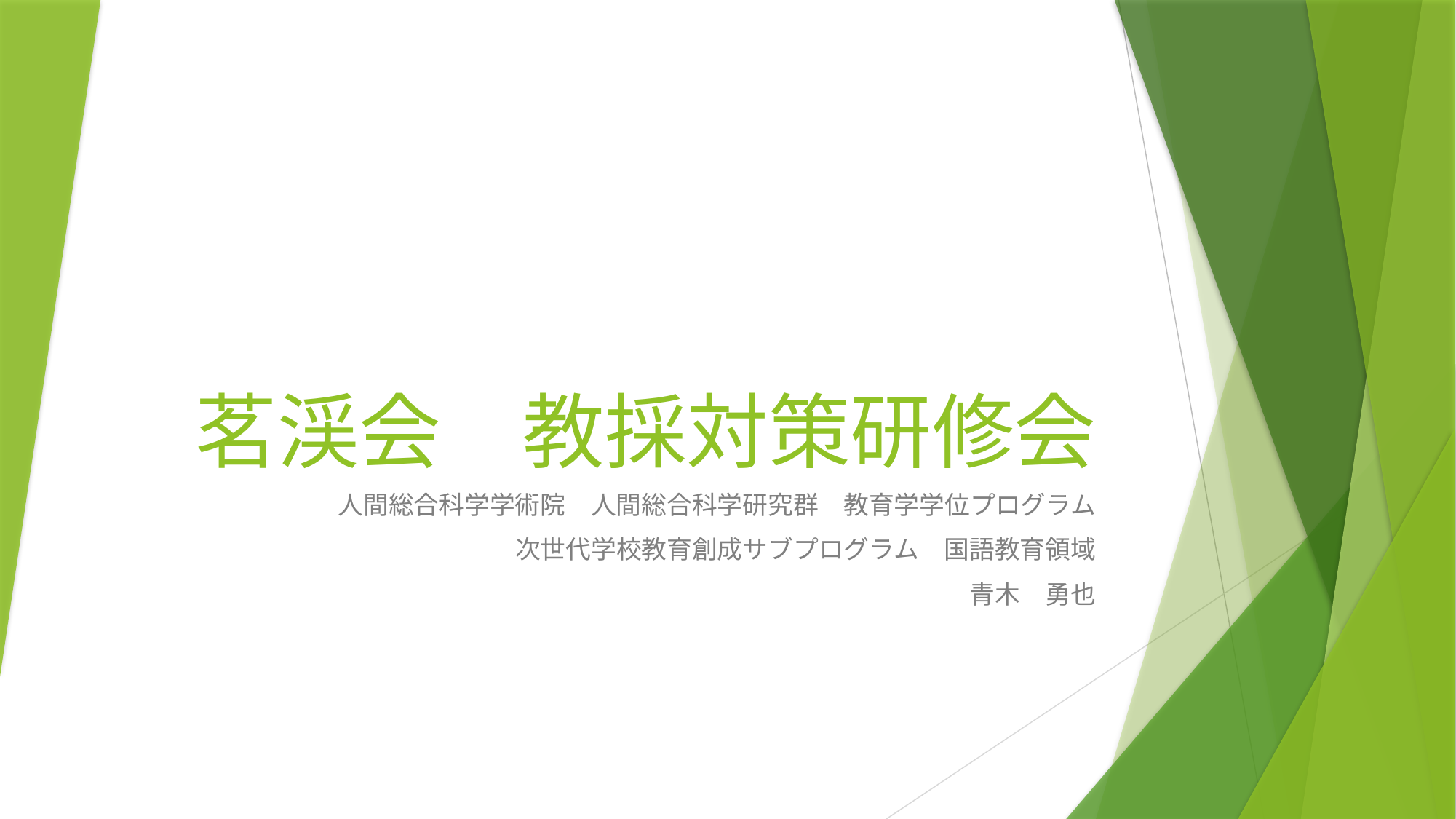

# 茗渓会　教採対策研修会
　人間総合科学学術院　人間総合科学研究群　教育学学位プログラム
次世代学校教育創成サブプログラム　国語教育領域
青木　勇也